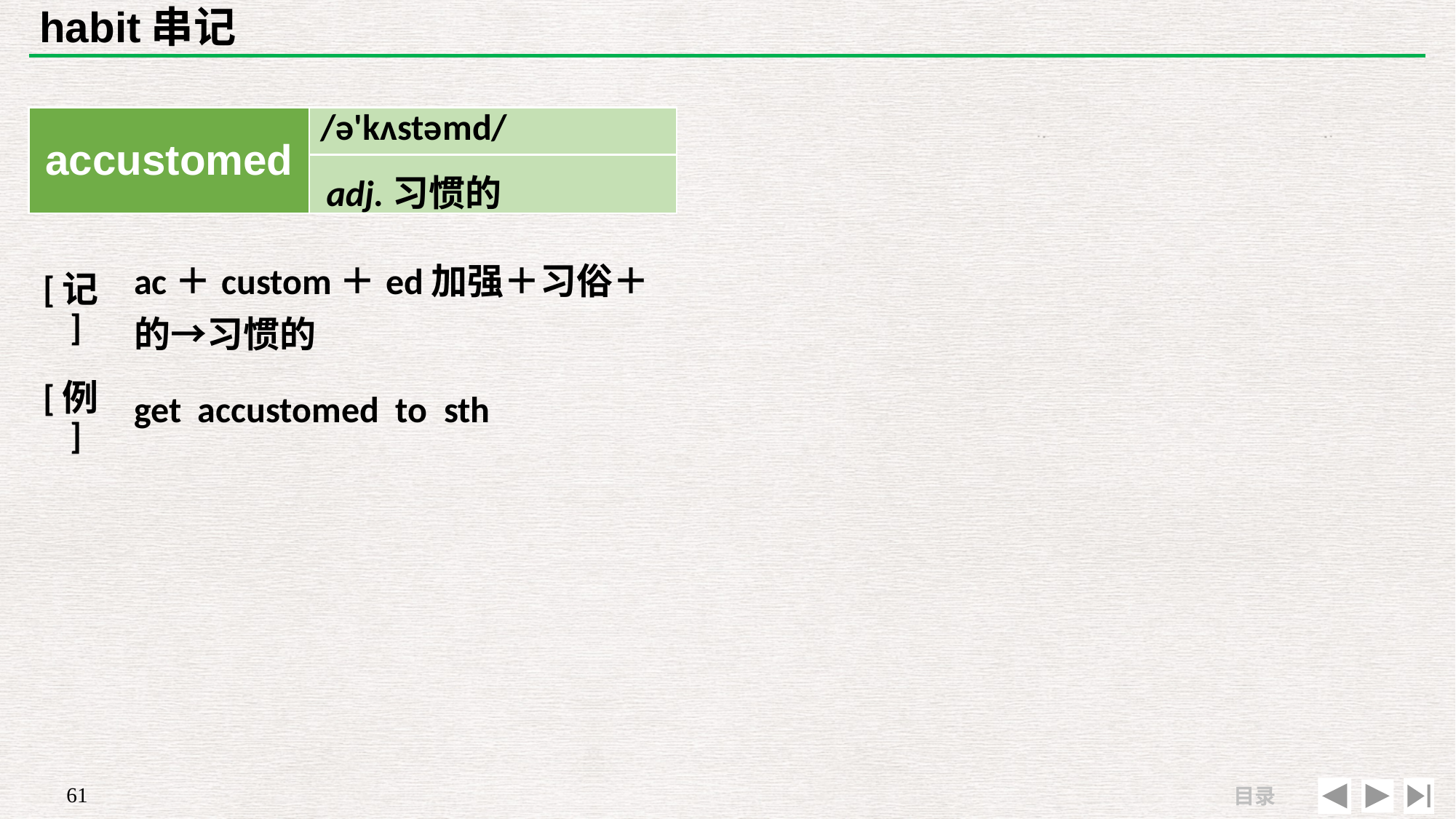

# habit串记

| accustomed | /ə'kʌstəmd/ |
| --- | --- |
|  |  |
adj.习惯的
| [记] | ac＋custom＋ed加强＋习俗＋的→习惯的 |
| --- | --- |
| [例] | get accustomed to sth |